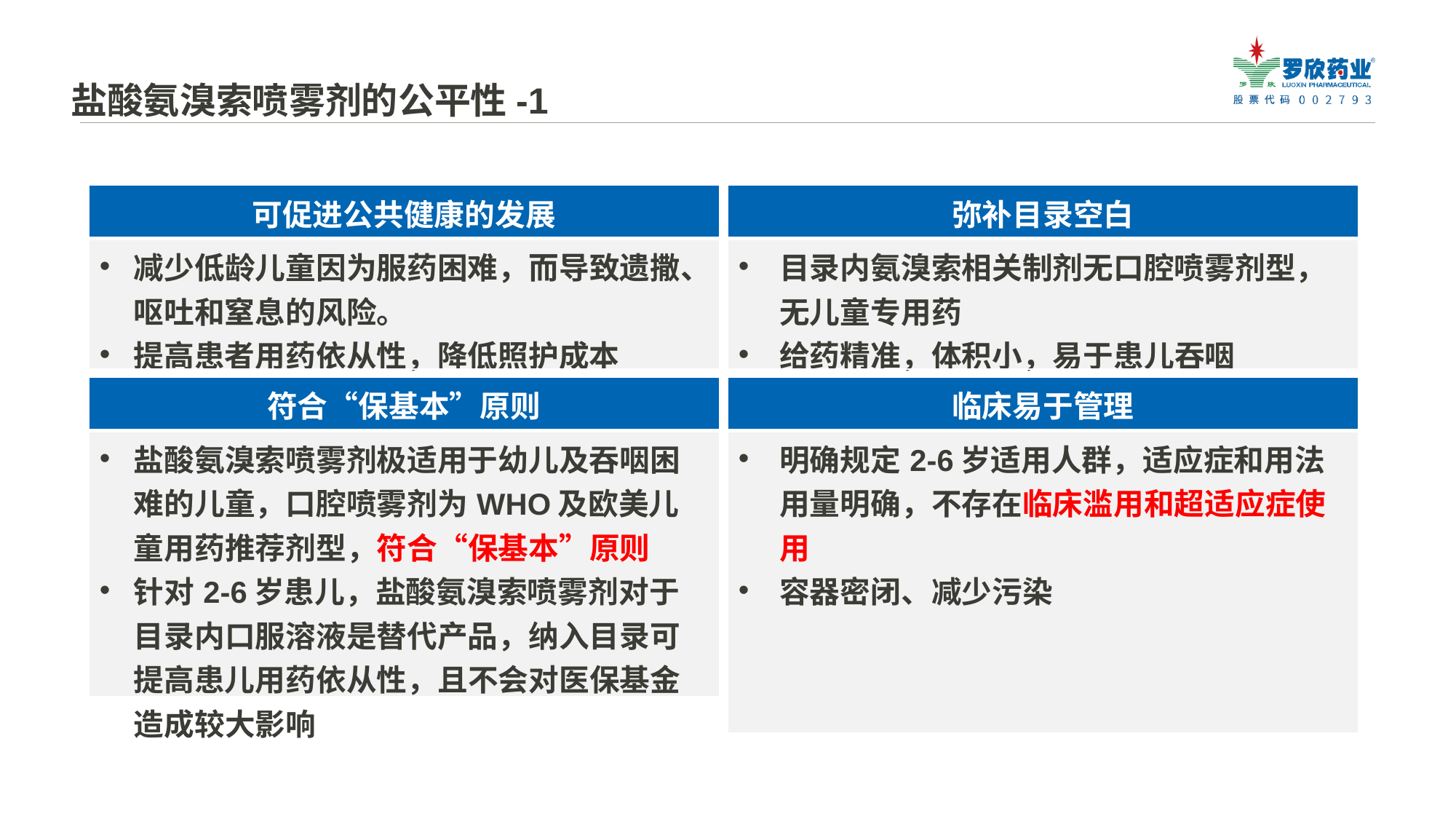

盐酸氨溴索喷雾剂的公平性-1
| 可促进公共健康的发展 |
| --- |
| 减少低龄儿童因为服药困难，而导致遗撒、呕吐和窒息的风险。 提高患者用药依从性，降低照护成本 |
| 弥补目录空白 |
| --- |
| 目录内氨溴索相关制剂无口腔喷雾剂型，无儿童专用药 给药精准，体积小，易于患儿吞咽 |
| 符合“保基本”原则 |
| --- |
| 盐酸氨溴索喷雾剂极适用于幼儿及吞咽困难的儿童，口腔喷雾剂为WHO及欧美儿童用药推荐剂型，符合“保基本”原则 针对2-6岁患儿，盐酸氨溴索喷雾剂对于目录内口服溶液是替代产品，纳入目录可提高患儿用药依从性，且不会对医保基金造成较大影响 |
| 临床易于管理 |
| --- |
| 明确规定2-6岁适用人群，适应症和用法用量明确，不存在临床滥用和超适应症使用 容器密闭、减少污染 |